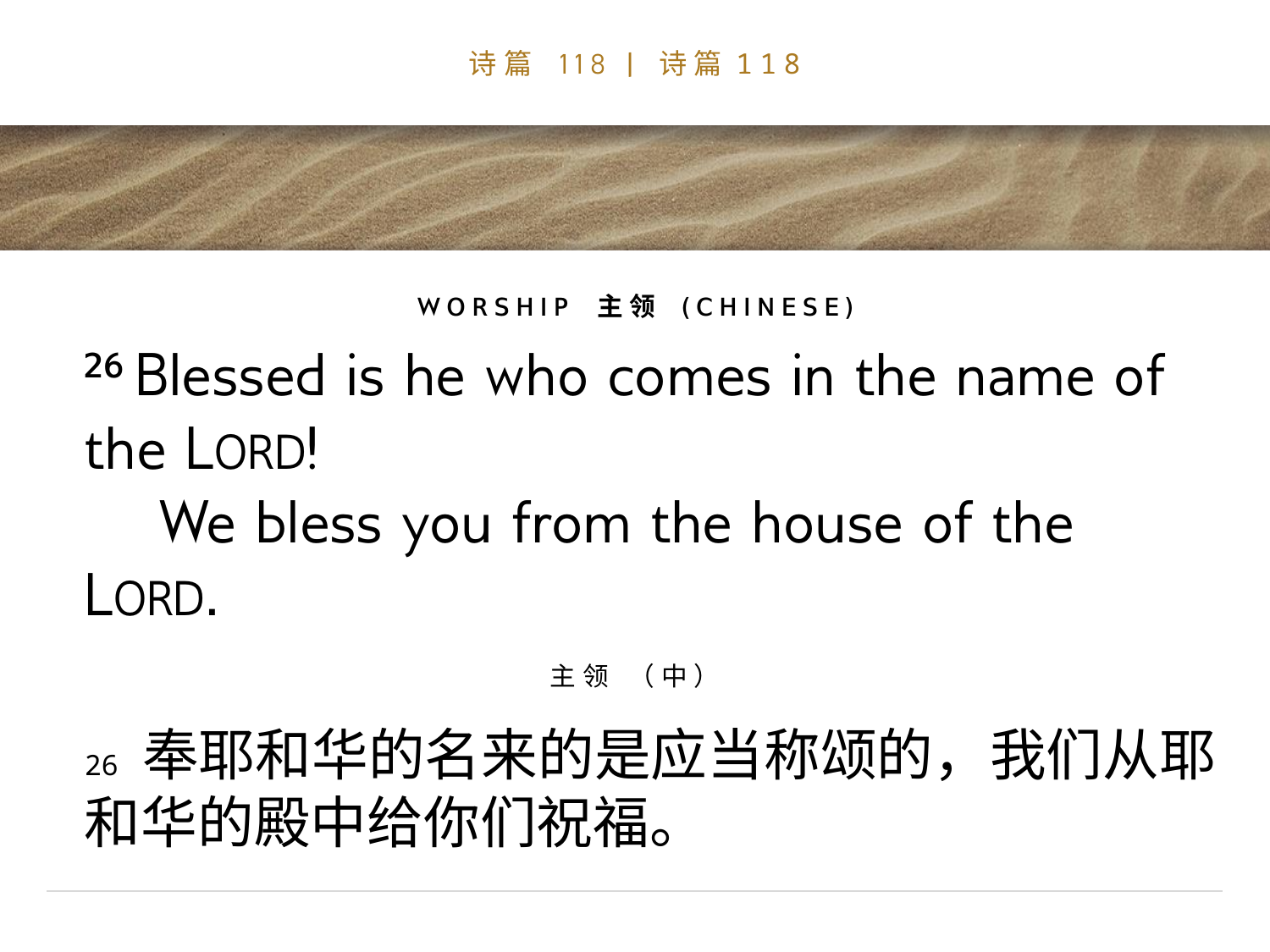

# 诗篇 118 | 诗篇118
WORSHIP 主领 (CHINESE)
26 Blessed is he who comes in the name of the LORD!
    We bless you from the house of the LORD.

主领 （中）
26 奉耶和华的名来的是应当称颂的，我们从耶和华的殿中给你们祝福。